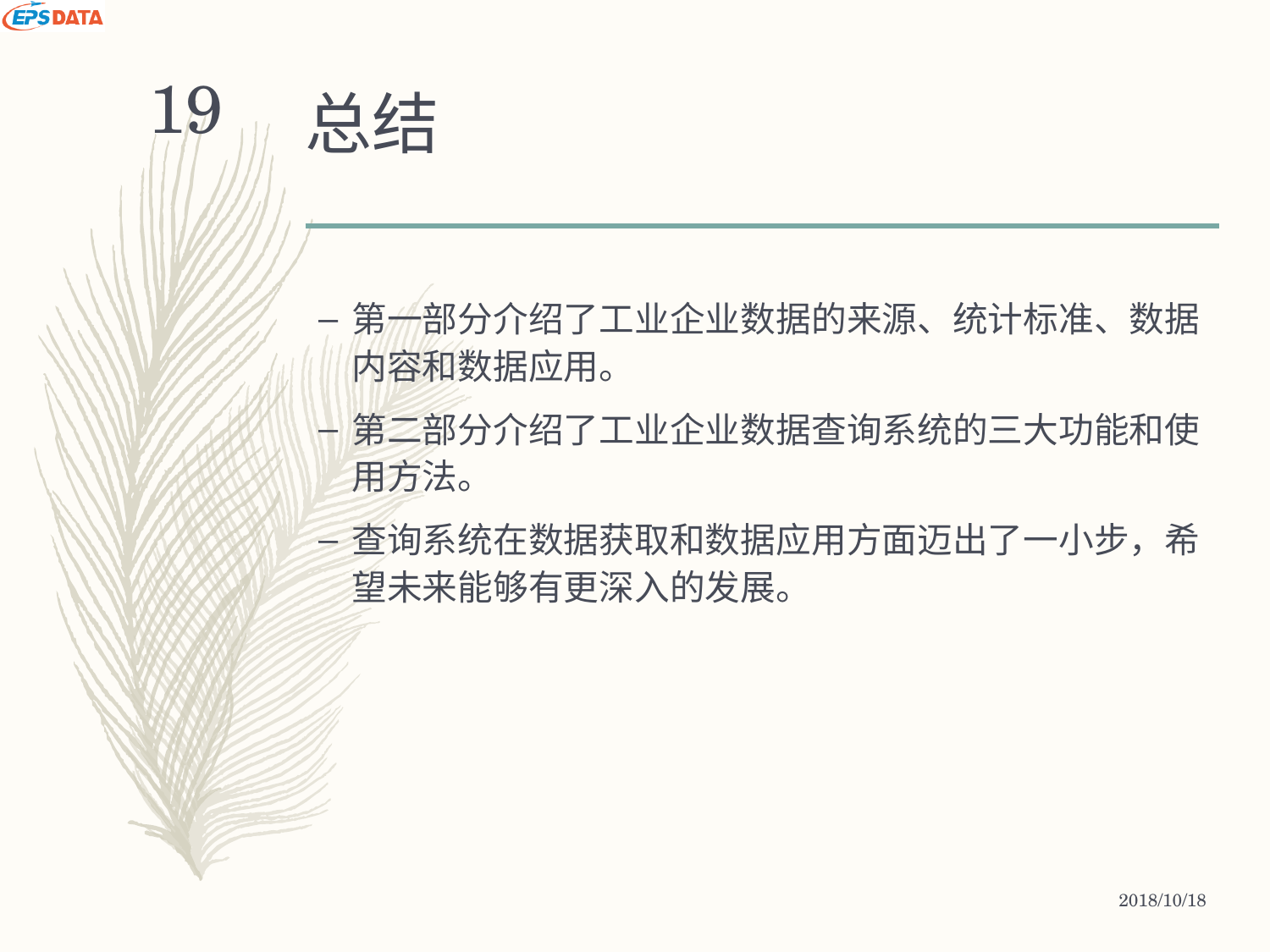

# 总结
19
第一部分介绍了工业企业数据的来源、统计标准、数据内容和数据应用。
第二部分介绍了工业企业数据查询系统的三大功能和使用方法。
查询系统在数据获取和数据应用方面迈出了一小步，希望未来能够有更深入的发展。
2018/10/18